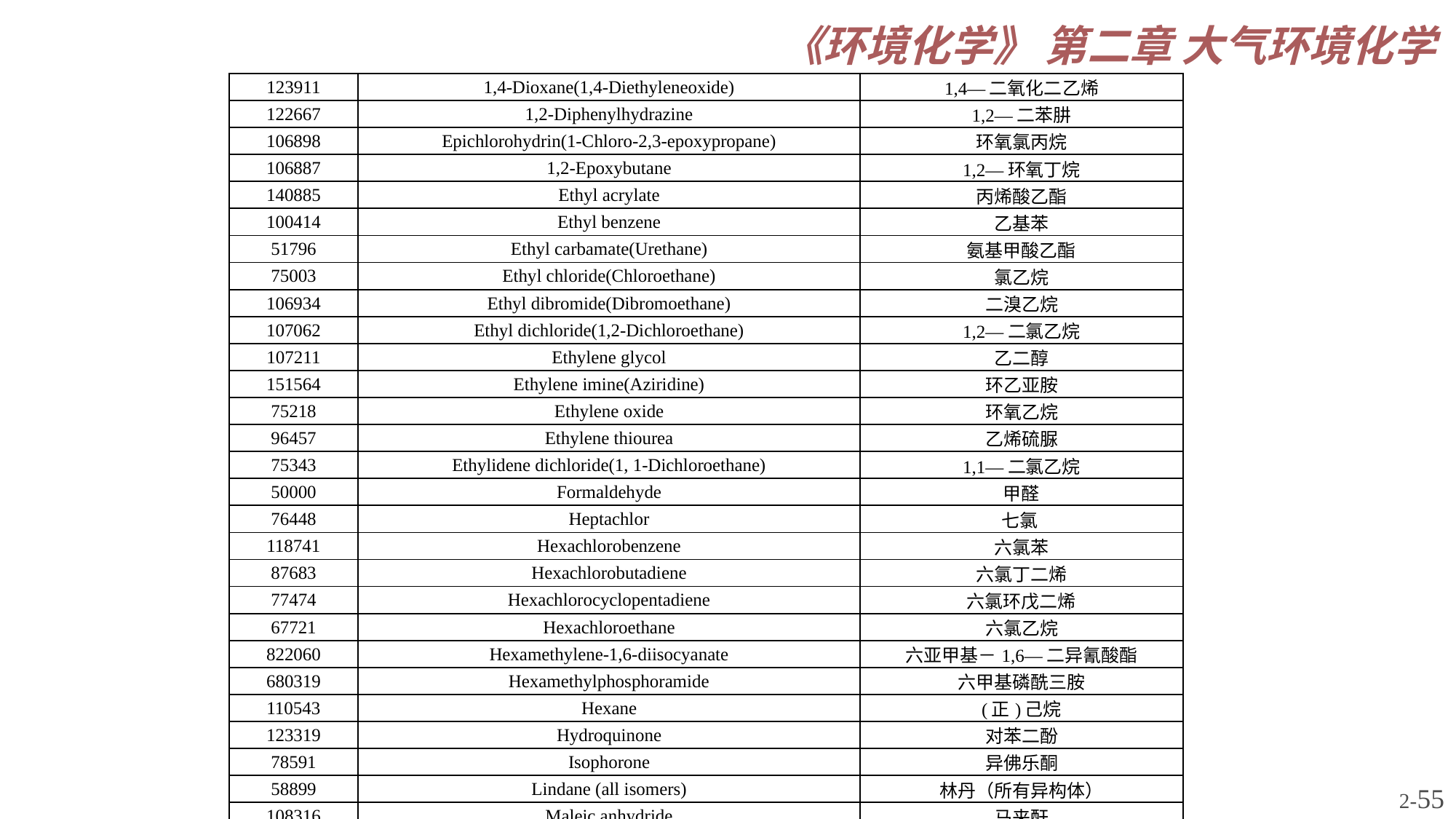

| 123911 | 1,4-Dioxane(1,4-Diethyleneoxide) | 1,4—二氧化二乙烯 |
| --- | --- | --- |
| 122667 | 1,2-Diphenylhydrazine | 1,2—二苯肼 |
| 106898 | Epichlorohydrin(1-Chloro-2,3-epoxypropane) | 环氧氯丙烷 |
| 106887 | 1,2-Epoxybutane | 1,2—环氧丁烷 |
| 140885 | Ethyl acrylate | 丙烯酸乙酯 |
| 100414 | Ethyl benzene | 乙基苯 |
| 51796 | Ethyl carbamate(Urethane) | 氨基甲酸乙酯 |
| 75003 | Ethyl chloride(Chloroethane) | 氯乙烷 |
| 106934 | Ethyl dibromide(Dibromoethane) | 二溴乙烷 |
| 107062 | Ethyl dichloride(1,2-Dichloroethane) | 1,2—二氯乙烷 |
| 107211 | Ethylene glycol | 乙二醇 |
| 151564 | Ethylene imine(Aziridine) | 环乙亚胺 |
| 75218 | Ethylene oxide | 环氧乙烷 |
| 96457 | Ethylene thiourea | 乙烯硫脲 |
| 75343 | Ethylidene dichloride(1, 1-Dichloroethane) | 1,1—二氯乙烷 |
| 50000 | Formaldehyde | 甲醛 |
| 76448 | Heptachlor | 七氯 |
| 118741 | Hexachlorobenzene | 六氯苯 |
| 87683 | Hexachlorobutadiene | 六氯丁二烯 |
| 77474 | Hexachlorocyclopentadiene | 六氯环戊二烯 |
| 67721 | Hexachloroethane | 六氯乙烷 |
| 822060 | Hexamethylene-1,6-diisocyanate | 六亚甲基－1,6—二异氰酸酯 |
| 680319 | Hexamethylphosphoramide | 六甲基磷酰三胺 |
| 110543 | Hexane | (正)己烷 |
| 123319 | Hydroquinone | 对苯二酚 |
| 78591 | Isophorone | 异佛乐酮 |
| 58899 | Lindane (all isomers) | 林丹（所有异构体） |
| 108316 | Maleic anhydride | 马来酐 |
| 67561 | Methanol | 甲醇 |
| 72435 | Methoxychlor | 甲氧氯 |
| 74839 | Methyl bromide (Bromomethane) | 溴代甲烷 |
| 74873 | Methyl chloride (Chloromethane) | 一氯甲烷 |
| 71556 | Methyl chloroform (1,1,1-Trichloroethane) | 1,1,1—三氯乙烷 |
2-55